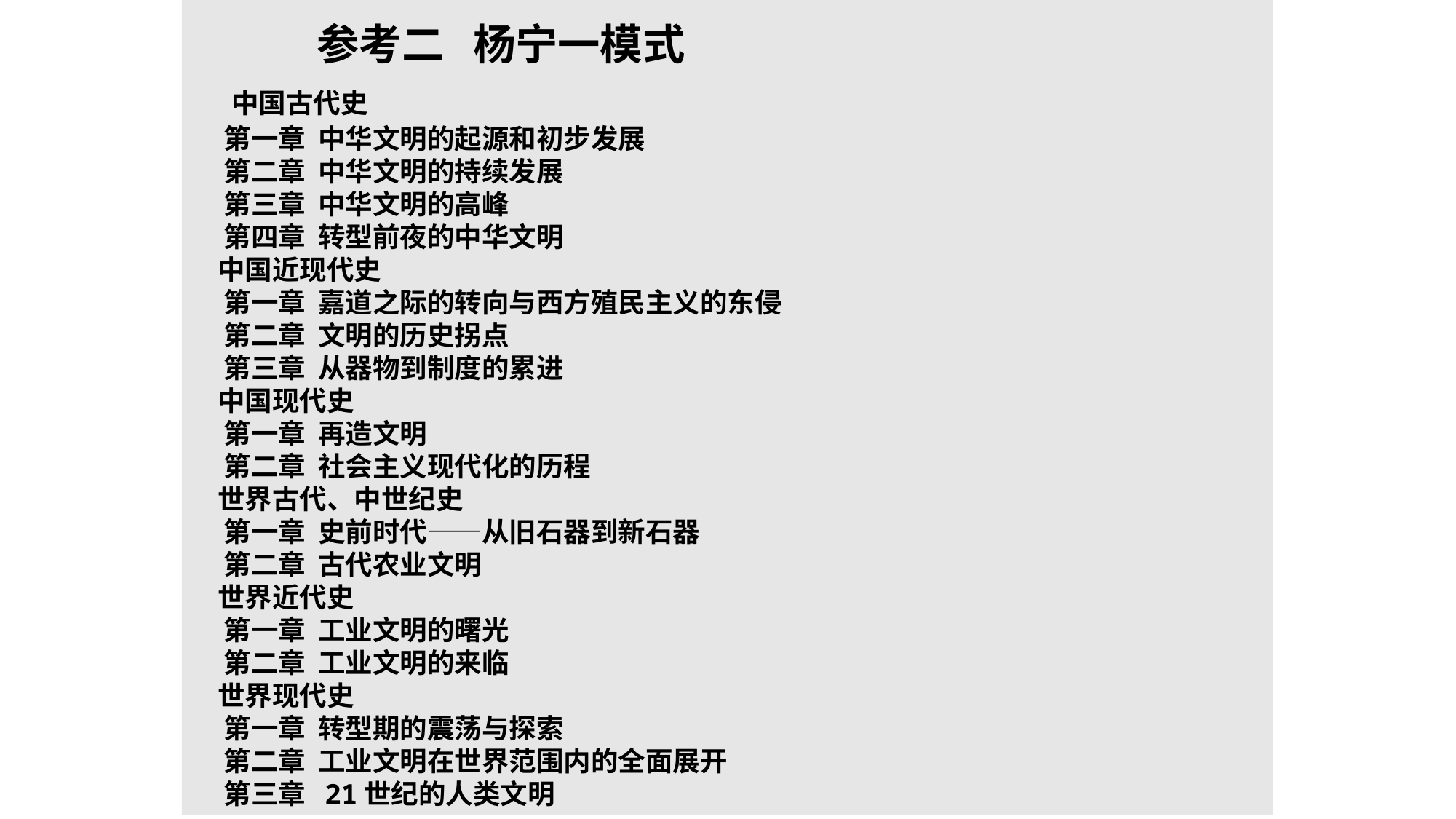

参考二   杨宁一模式
   中国古代史
    第一章  中华文明的起源和初步发展
    第二章  中华文明的持续发展
    第三章  中华文明的高峰
    第四章  转型前夜的中华文明
   中国近现代史
    第一章  嘉道之际的转向与西方殖民主义的东侵
    第二章  文明的历史拐点
    第三章  从器物到制度的累进
   中国现代史
    第一章  再造文明
    第二章  社会主义现代化的历程
   世界古代、中世纪史
    第一章  史前时代——从旧石器到新石器
    第二章  古代农业文明
   世界近代史
    第一章  工业文明的曙光
    第二章  工业文明的来临
   世界现代史
    第一章  转型期的震荡与探索
    第二章  工业文明在世界范围内的全面展开
    第三章  21世纪的人类文明